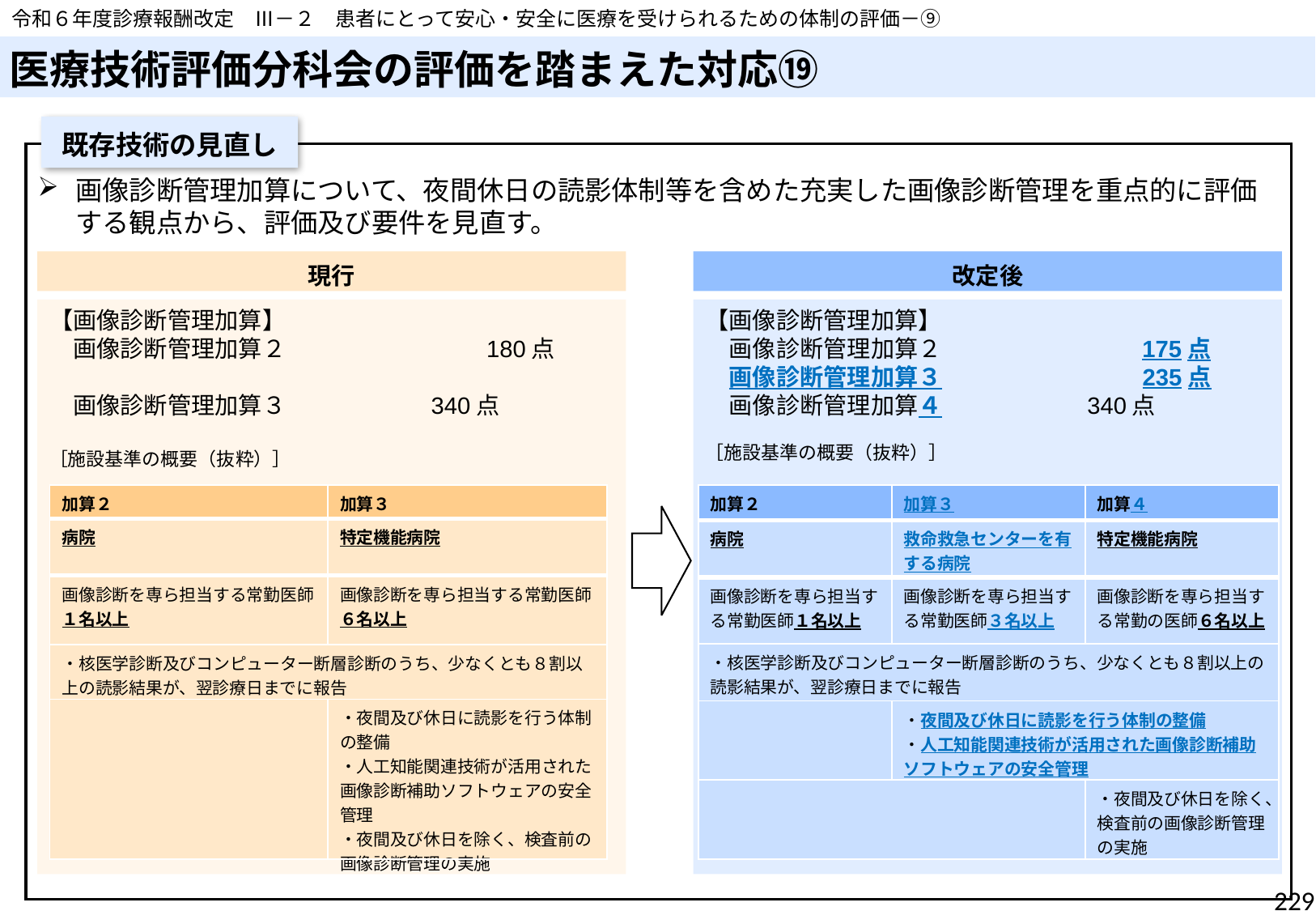

令和６年度診療報酬改定　Ⅲ－２　患者にとって安心・安全に医療を受けられるための体制の評価－⑨
# 医療技術評価分科会の評価を踏まえた対応⑲
既存技術の見直し

画像診断管理加算について、夜間休日の読影体制等を含めた充実した画像診断管理を重点的に評価する観点から、評価及び要件を見直す。

現行
改定後
【画像診断管理加算】
　画像診断管理加算２　　　　　　　 　180点

　画像診断管理加算３                      　340点

［施設基準の概要（抜粋）］

【画像診断管理加算】
　画像診断管理加算２　　　　　　　 　175点
　画像診断管理加算３　　　　　 　　　235点
　画像診断管理加算４                      　340点

［施設基準の概要（抜粋）］

| 加算２ | 加算３ |
| --- | --- |
| 病院 | 特定機能病院 |
| 画像診断を専ら担当する常勤医師１名以上 | 画像診断を専ら担当する常勤医師６名以上 |
| ・核医学診断及びコンピューター断層診断のうち、少なくとも８割以上の読影結果が、翌診療日までに報告 | ○ |
|  | ・夜間及び休日に読影を行う体制の整備 ・人工知能関連技術が活用された画像診断補助ソフトウェアの安全管理 ・夜間及び休日を除く、検査前の画像診断管理の実施 |
| 加算２ | 加算３ | 加算４ |
| --- | --- | --- |
| 病院 | 救命救急センターを有する病院 | 特定機能病院 |
| 画像診断を専ら担当する常勤医師１名以上 | 画像診断を専ら担当する常勤医師３名以上 | 画像診断を専ら担当する常勤の医師６名以上 |
| ・核医学診断及びコンピューター断層診断のうち、少なくとも８割以上の読影結果が、翌診療日までに報告 | ○ |  |
|  | ・夜間及び休日に読影を行う体制の整備 ・人工知能関連技術が活用された画像診断補助ソフトウェアの安全管理 |  |
|  |  | ・夜間及び休日を除く、検査前の画像診断管理の実施 |

229